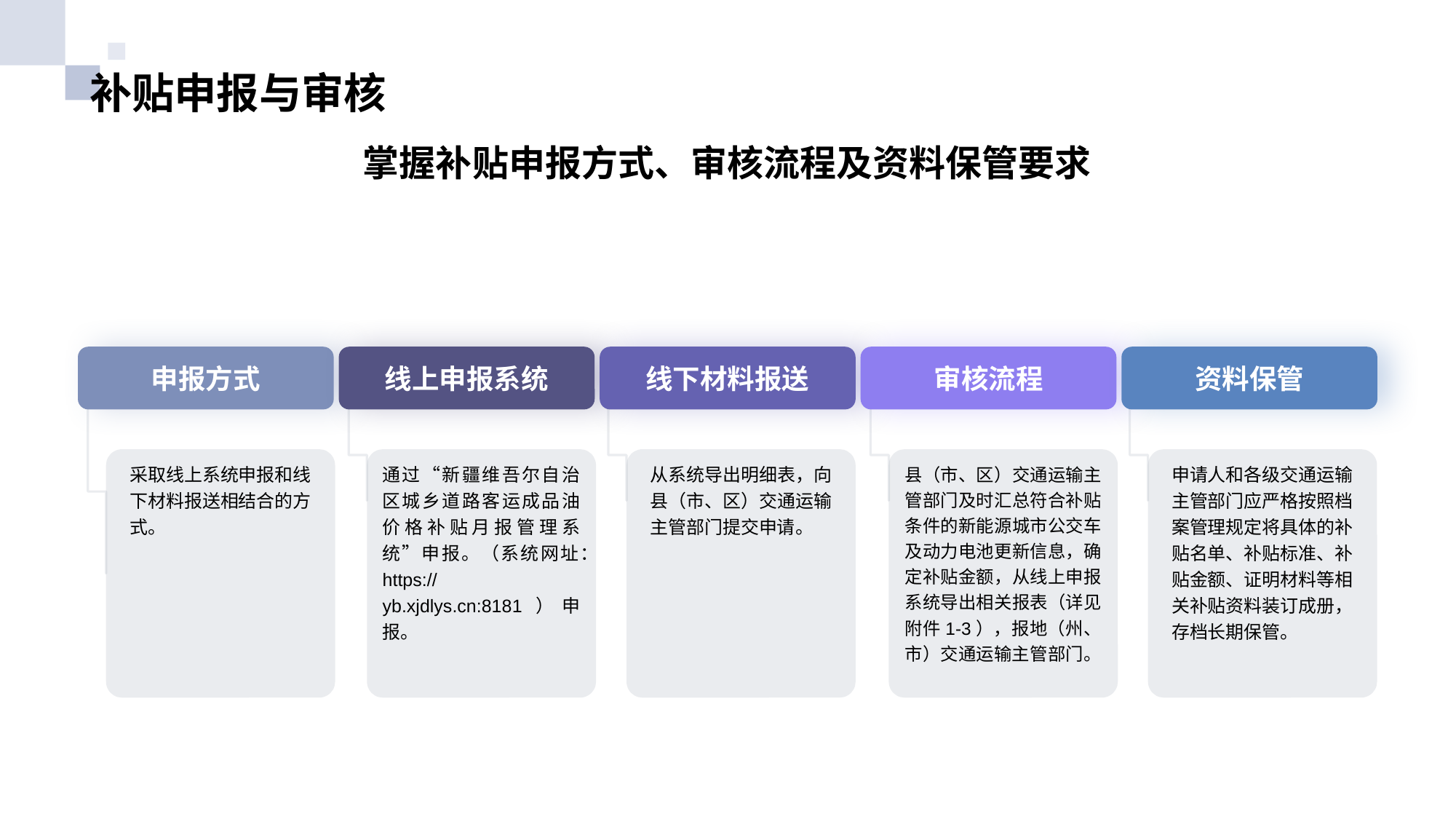

# 补贴申报与审核
掌握补贴申报方式、审核流程及资料保管要求
申报方式
采取线上系统申报和线下材料报送相结合的方式。
线上申报系统
通过“新疆维吾尔自治区城乡道路客运成品油价格补贴月报管理系统”申报。（系统网址：https://yb.xjdlys.cn:8181）申报。
线下材料报送
从系统导出明细表，向县（市、区）交通运输主管部门提交申请。
审核流程
县（市、区）交通运输主管部门及时汇总符合补贴条件的新能源城市公交车及动力电池更新信息，确定补贴金额，从线上申报系统导出相关报表（详见附件1-3），报地（州、市）交通运输主管部门。
资料保管
申请人和各级交通运输主管部门应严格按照档案管理规定将具体的补贴名单、补贴标准、补贴金额、证明材料等相关补贴资料装订成册，存档长期保管。